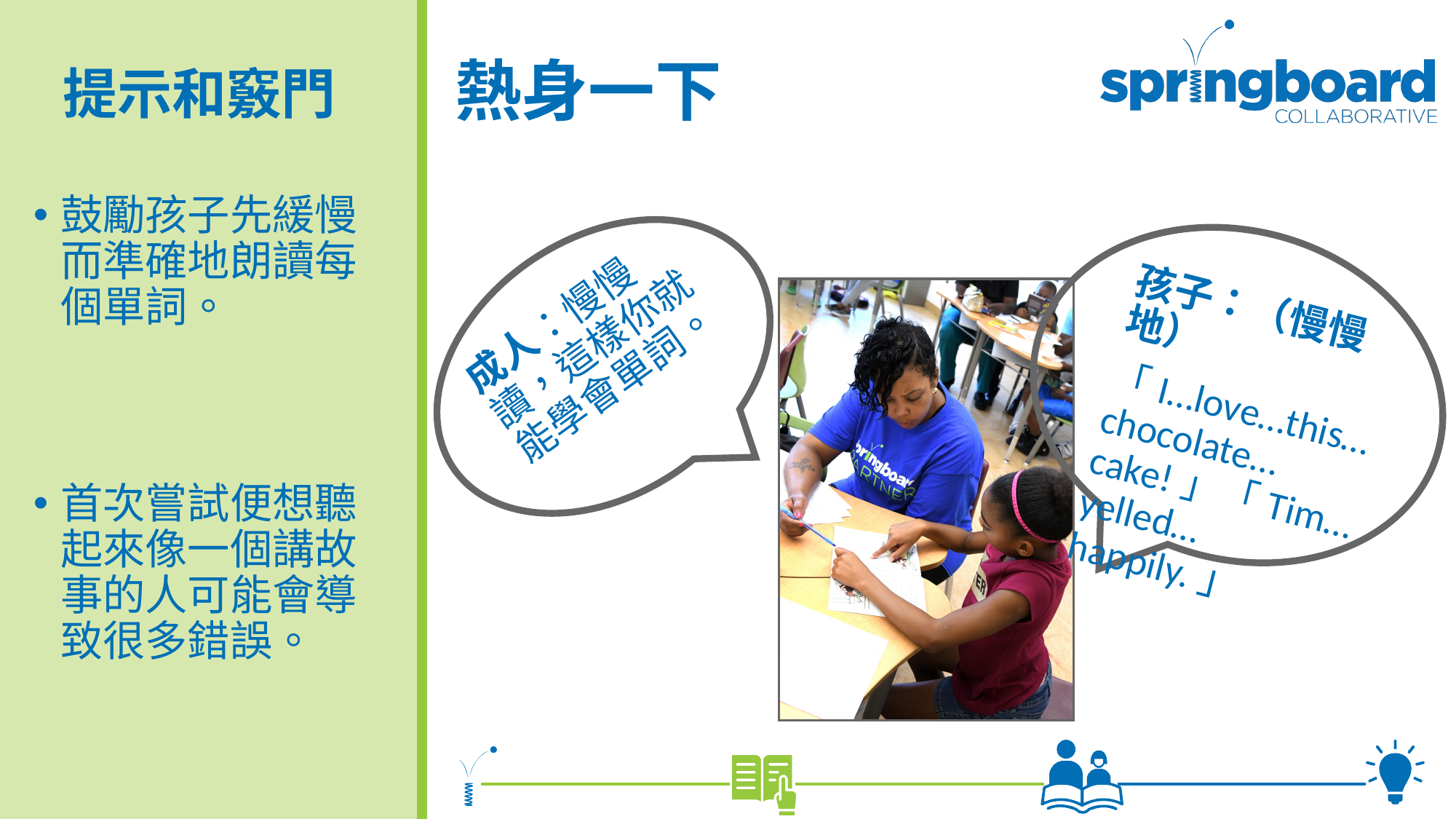

# 熱身一下
提示和竅門

鼓勵孩子先緩慢而準確地朗讀每個單詞。

成人：慢慢讀，這樣你就能學會單詞。

孩子：（慢慢地）
「I…love…this… chocolate… cake!」「Tim… yelled… happily.」

首次嘗試便想聽起來像一個講故事的人可能會導致很多錯誤。